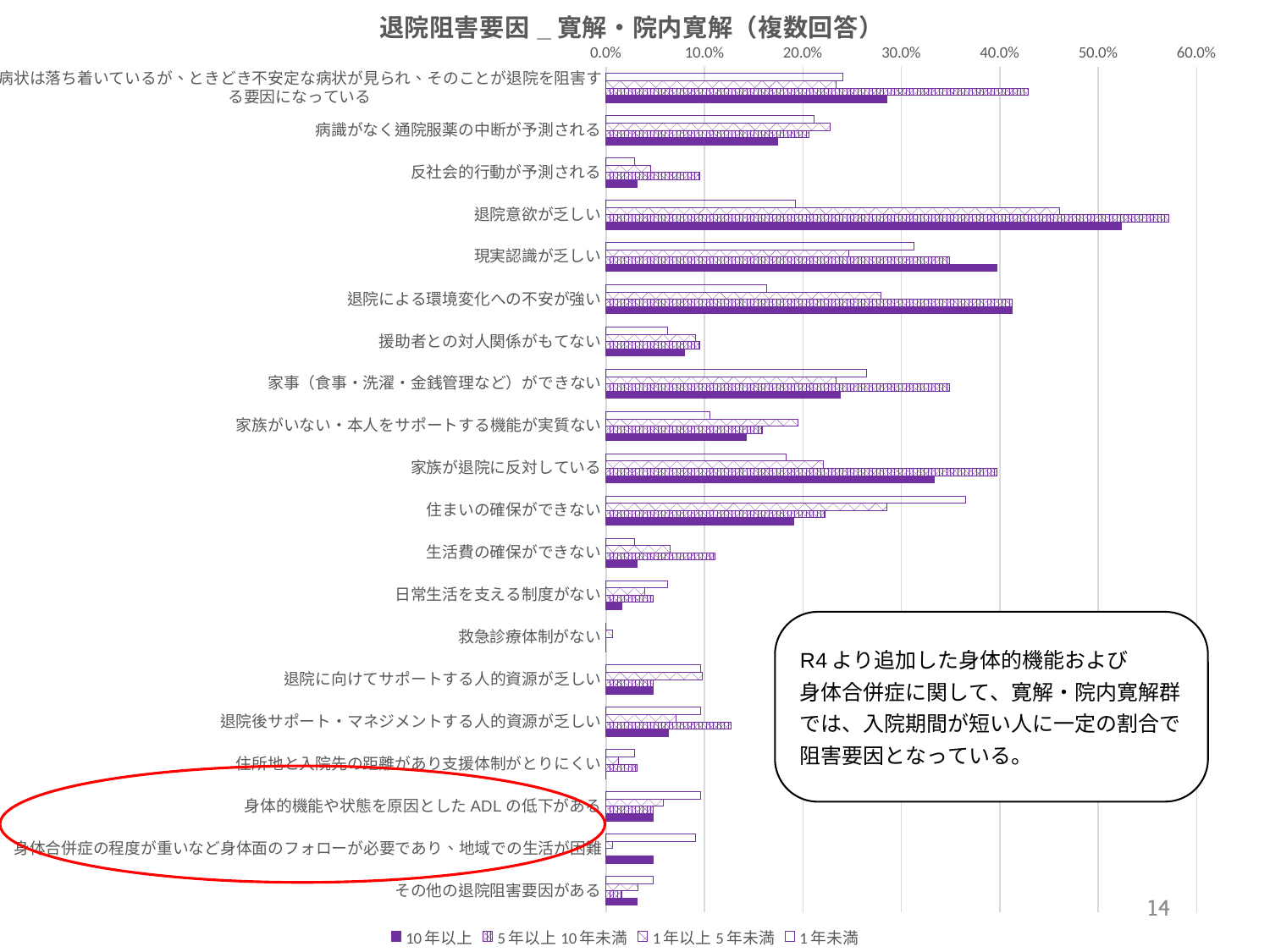

### Chart: 退院阻害要因_寛解・院内寛解（複数回答）

| Category | 1年未満 | 1年以上5年未満 | 5年以上10年未満 | 10年以上 |
|---|---|---|---|---|
| 病状は落ち着いているが、ときどき不安定な病状が見られ、そのことが退院を阻害する要因になっている | 0.2403846153846154 | 0.23376623376623376 | 0.42857142857142855 | 0.2857142857142857 |
| 病識がなく通院服薬の中断が予測される | 0.21153846153846154 | 0.22727272727272727 | 0.20634920634920634 | 0.1746031746031746 |
| 反社会的行動が予測される | 0.028846153846153848 | 0.045454545454545456 | 0.09523809523809523 | 0.031746031746031744 |
| 退院意欲が乏しい | 0.19230769230769232 | 0.461038961038961 | 0.5714285714285714 | 0.5238095238095238 |
| 現実認識が乏しい | 0.3125 | 0.24675324675324675 | 0.3492063492063492 | 0.3968253968253968 |
| 退院による環境変化への不安が強い | 0.16346153846153846 | 0.2792207792207792 | 0.4126984126984127 | 0.4126984126984127 |
| 援助者との対人関係がもてない | 0.0625 | 0.09090909090909091 | 0.09523809523809523 | 0.07936507936507936 |
| 家事（食事・洗濯・金銭管理など）ができない | 0.2644230769230769 | 0.23376623376623376 | 0.3492063492063492 | 0.23809523809523808 |
| 家族がいない・本人をサポートする機能が実質ない | 0.10576923076923077 | 0.19480519480519481 | 0.15873015873015872 | 0.14285714285714285 |
| 家族が退院に反対している | 0.18269230769230768 | 0.22077922077922077 | 0.3968253968253968 | 0.3333333333333333 |
| 住まいの確保ができない | 0.36538461538461536 | 0.2857142857142857 | 0.2222222222222222 | 0.19047619047619047 |
| 生活費の確保ができない | 0.028846153846153848 | 0.06493506493506493 | 0.1111111111111111 | 0.031746031746031744 |
| 日常生活を支える制度がない | 0.0625 | 0.03896103896103896 | 0.047619047619047616 | 0.015873015873015872 |
| 救急診療体制がない | 0.0 | 0.006493506493506494 | 0.0 | 0.0 |
| 退院に向けてサポートする人的資源が乏しい | 0.09615384615384616 | 0.09740259740259741 | 0.047619047619047616 | 0.047619047619047616 |
| 退院後サポート・マネジメントする人的資源が乏しい | 0.09615384615384616 | 0.07142857142857142 | 0.12698412698412698 | 0.06349206349206349 |
| 住所地と入院先の距離があり支援体制がとりにくい | 0.028846153846153848 | 0.012987012987012988 | 0.031746031746031744 | 0.0 |
| 身体的機能や状態を原因としたADLの低下がある | 0.09615384615384616 | 0.05844155844155844 | 0.047619047619047616 | 0.047619047619047616 |
| 身体合併症の程度が重いなど身体面のフォローが必要であり、地域での生活が困難 | 0.09134615384615384 | 0.006493506493506494 | 0.0 | 0.047619047619047616 |
| その他の退院阻害要因がある | 0.04807692307692308 | 0.032467532467532464 | 0.015873015873015872 | 0.031746031746031744 |
14